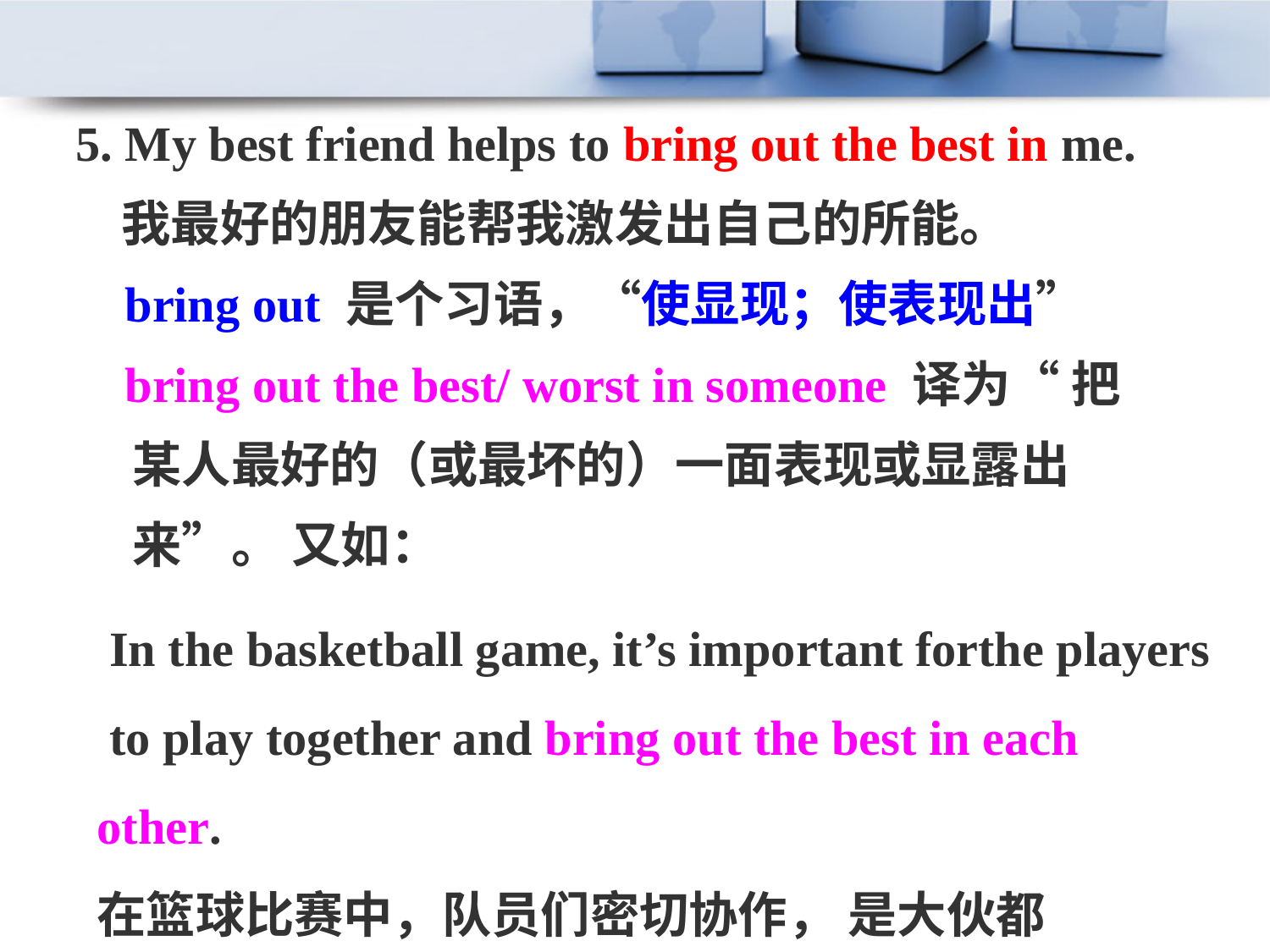

5. My best friend helps to bring out the best in me.
   我最好的朋友能帮我激发出自己的所能。
    bring out 是个习语，“使显现；使表现出”
    bring out the best/ worst in someone 译为“ 把
    某人最好的（或最坏的）一面表现或显露出
    来”。 又如：
 In the basketball game, it’s important forthe players
 to play together and bring out the best in each other.
在篮球比赛中，队员们密切协作， 是大伙都
发挥到极致是很重要的。